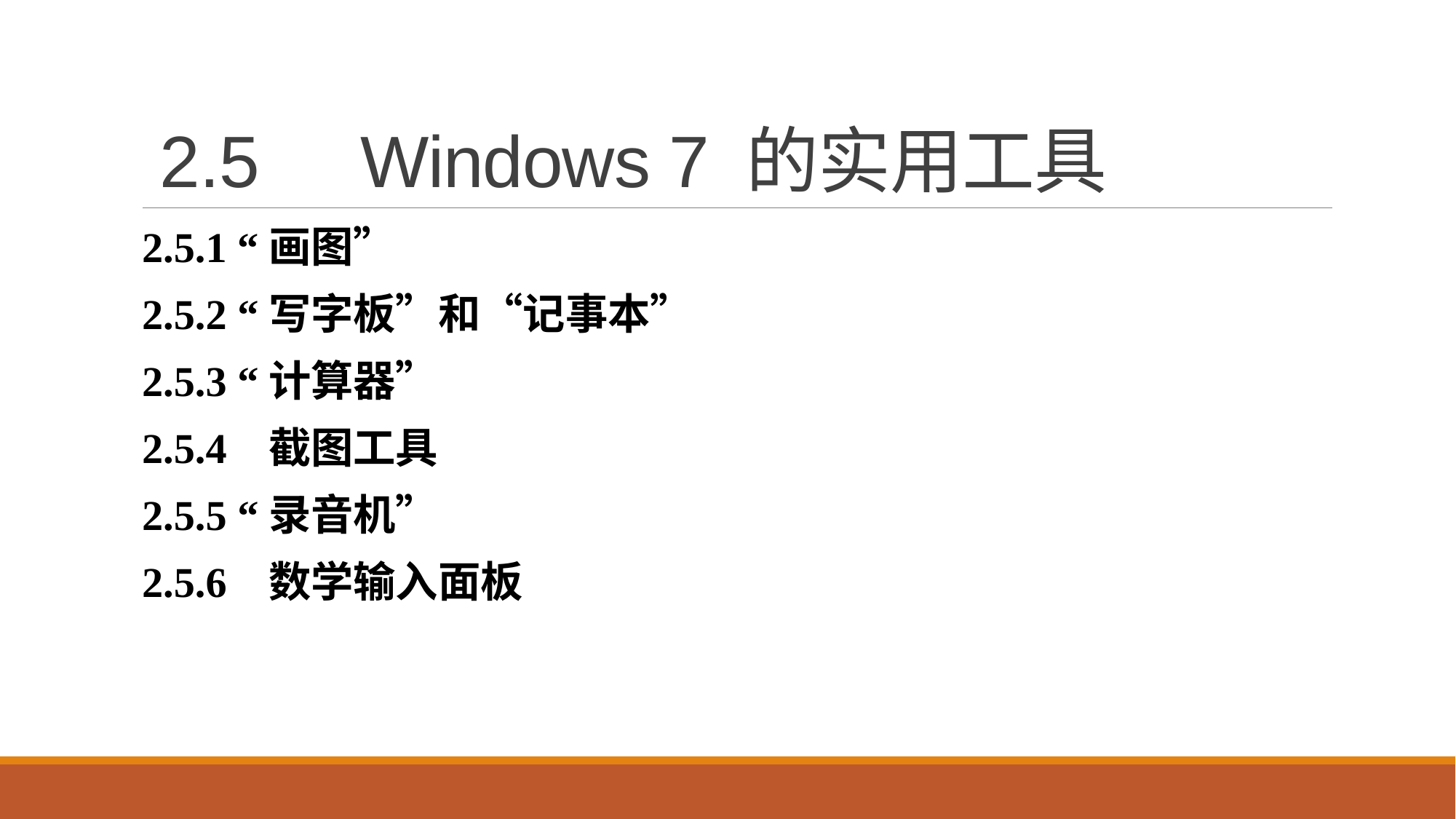

# 2.5	Windows 7 的实用工具
2.5.1 “画图”
2.5.2 “写字板”和“记事本”
2.5.3 “计算器”
2.5.4   截图工具
2.5.5 “录音机”
2.5.6   数学输入面板